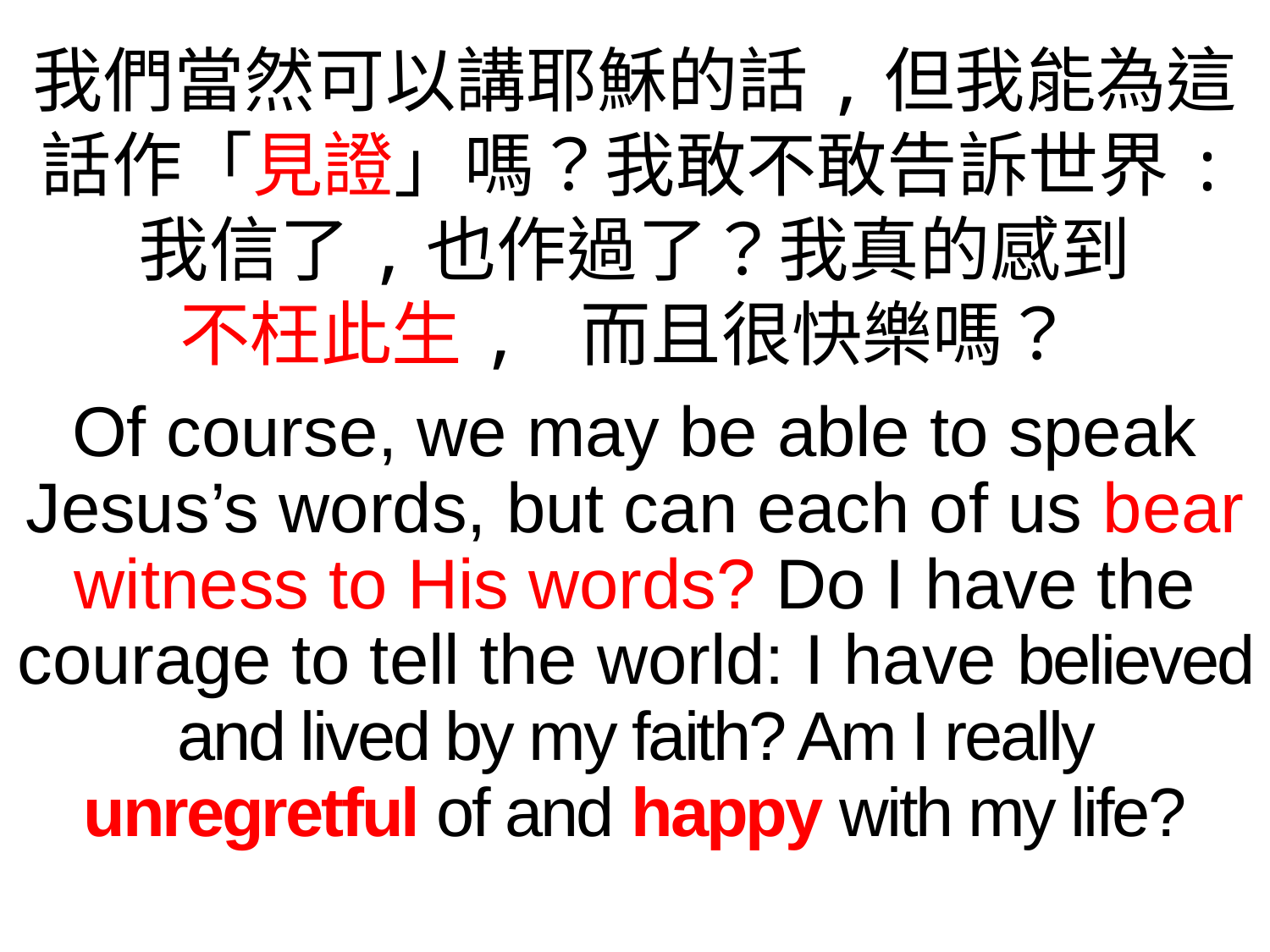

我們當然可以講耶穌的話,但我能為這話作「見證」嗎？我敢不敢告訴世界:
我信了,也作過了？我真的感到
不枉此生, 而且很快樂嗎？
Of course, we may be able to speak Jesus’s words, but can each of us bear witness to His words? Do I have the courage to tell the world: I have believed and lived by my faith? Am I really unregretful of and happy with my life?